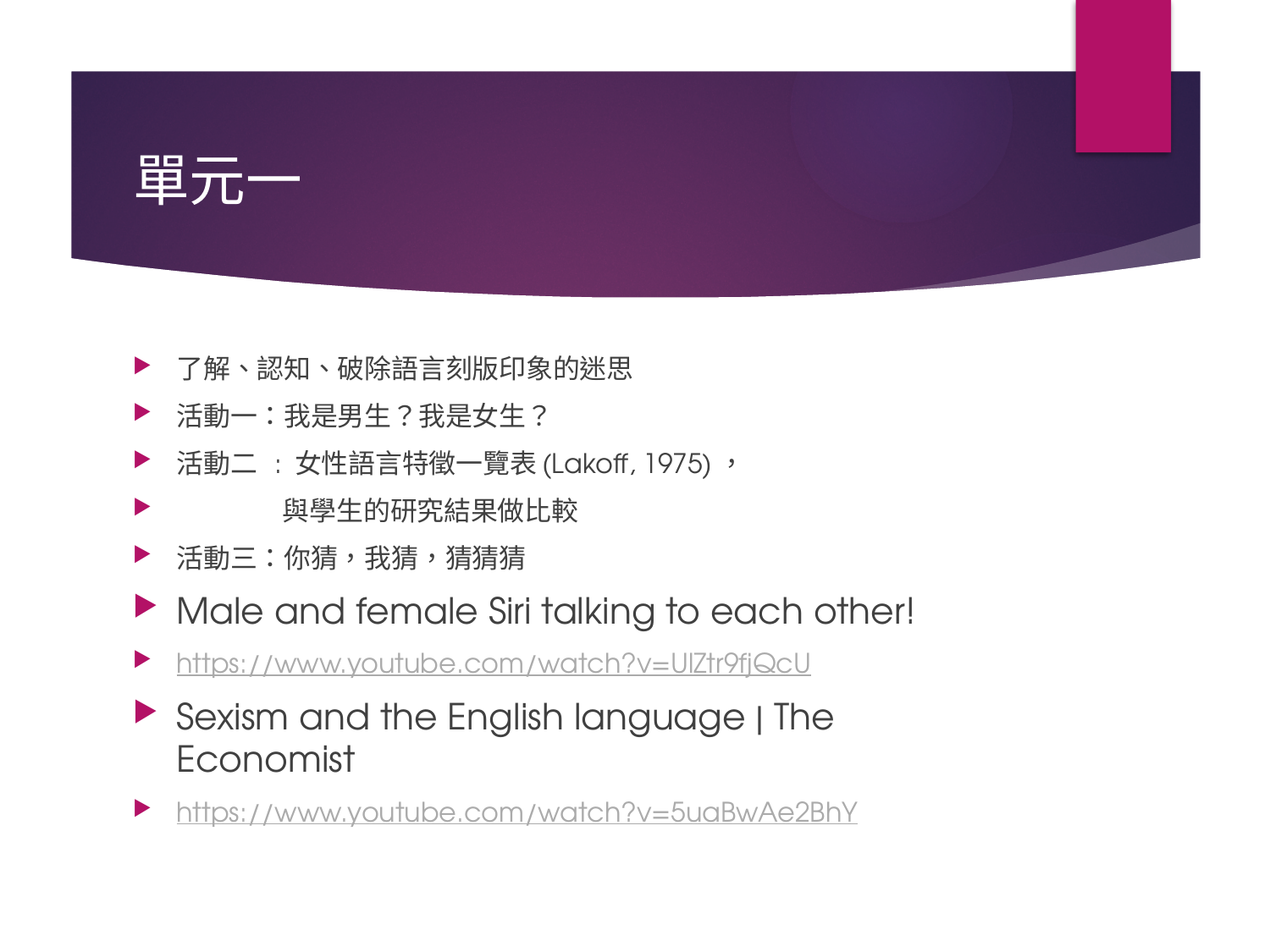

# 單元一
了解、認知、破除語言刻版印象的迷思
活動一：我是男生？我是女生？
活動二  : 女性語言特徵一覽表(Lakoff, 1975)，
                 與學生的研究結果做比較
活動三：你猜，我猜，猜猜猜
Male and female Siri talking to each other!
https://www.youtube.com/watch?v=UlZtr9fjQcU
Sexism and the English language | The Economist
https://www.youtube.com/watch?v=5uaBwAe2BhY